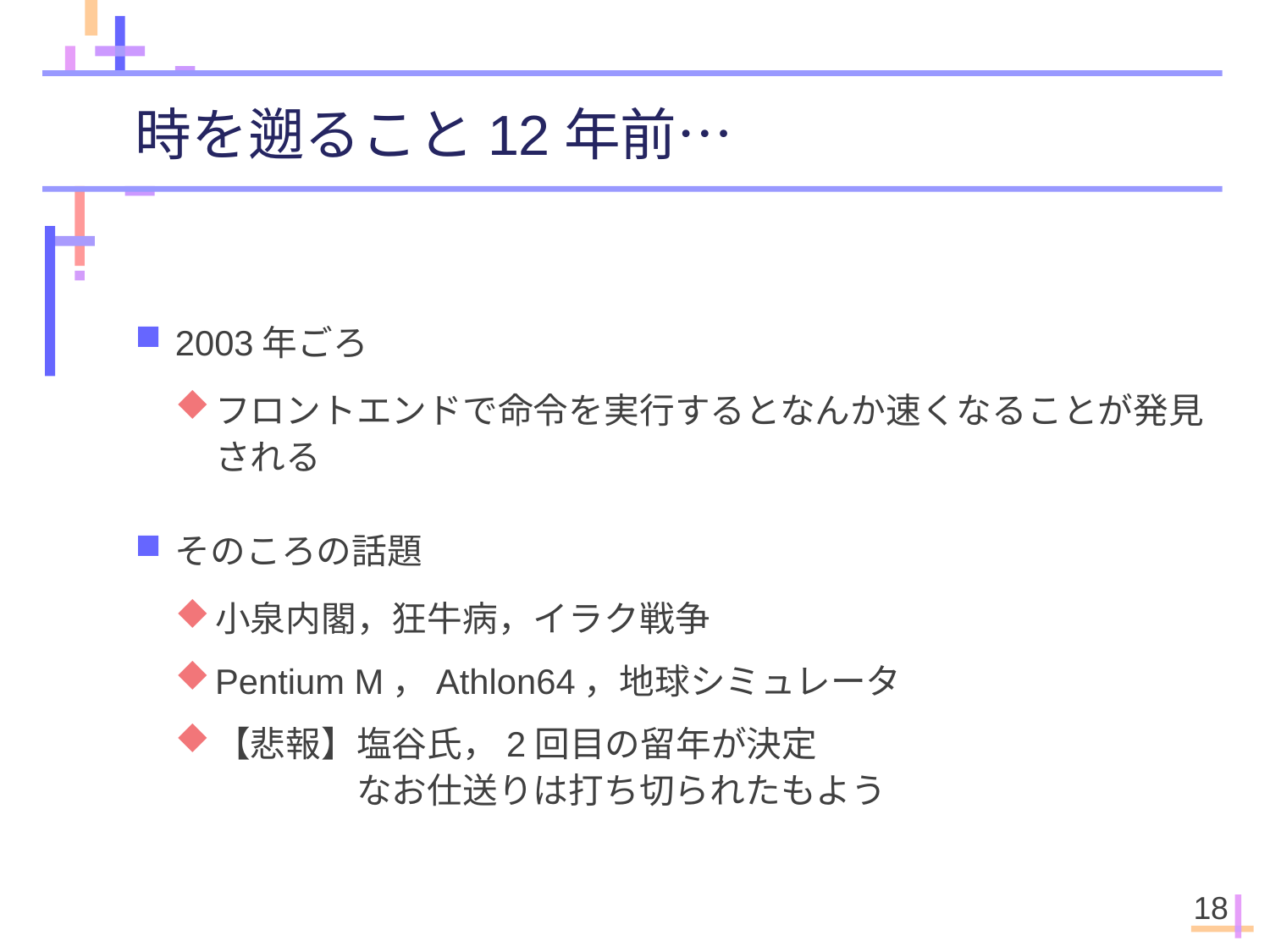

# 時を遡ること12年前…
2003年ごろ
フロントエンドで命令を実行するとなんか速くなることが発見される
そのころの話題
小泉内閣，狂牛病，イラク戦争
Pentium M，Athlon64，地球シミュレータ
【悲報】塩谷氏，2回目の留年が決定
　　　　なお仕送りは打ち切られたもよう
18